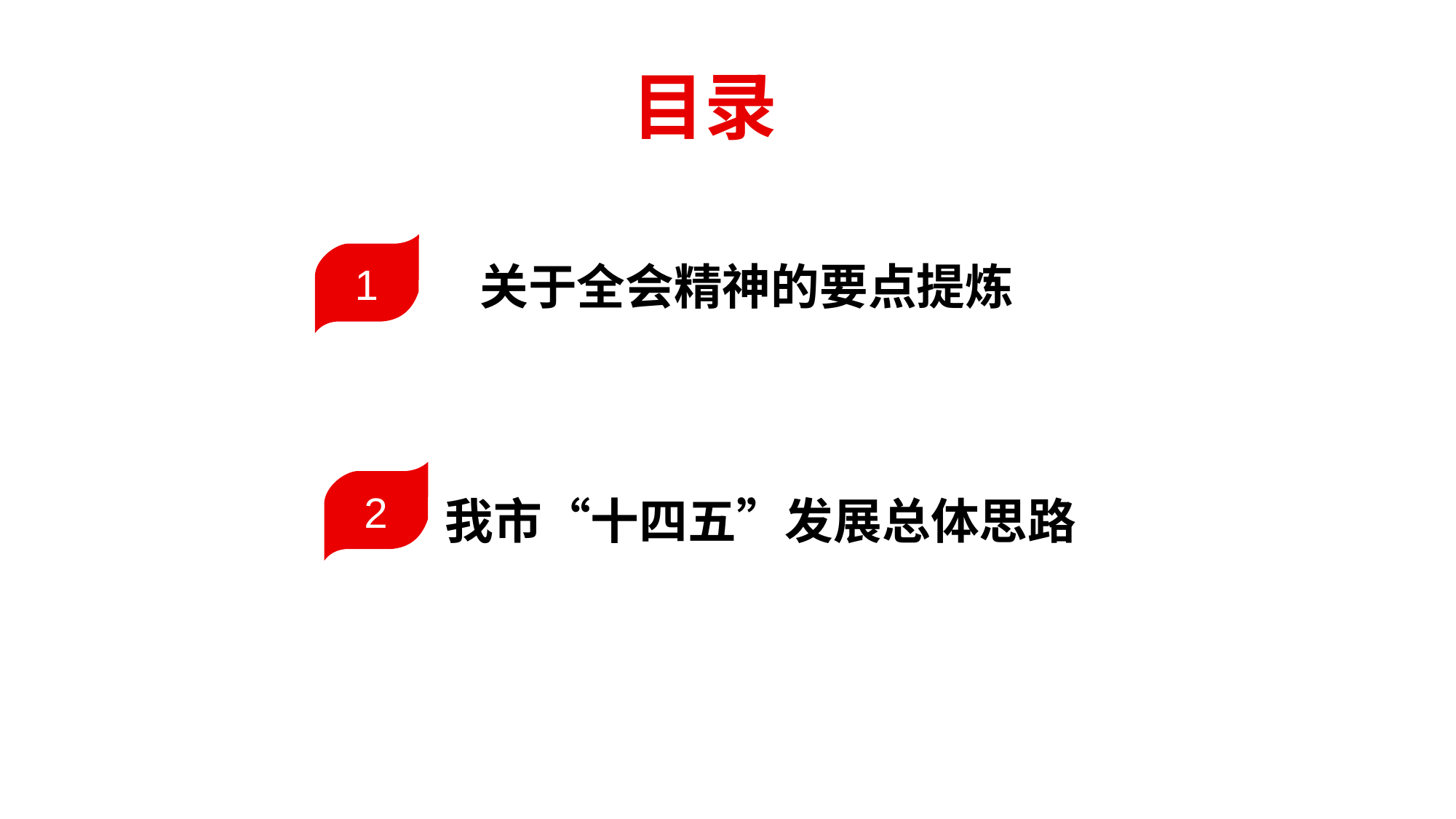

# 目录

关于全会精神的要点提炼
1
2

2
我市“十四五”发展总体思路